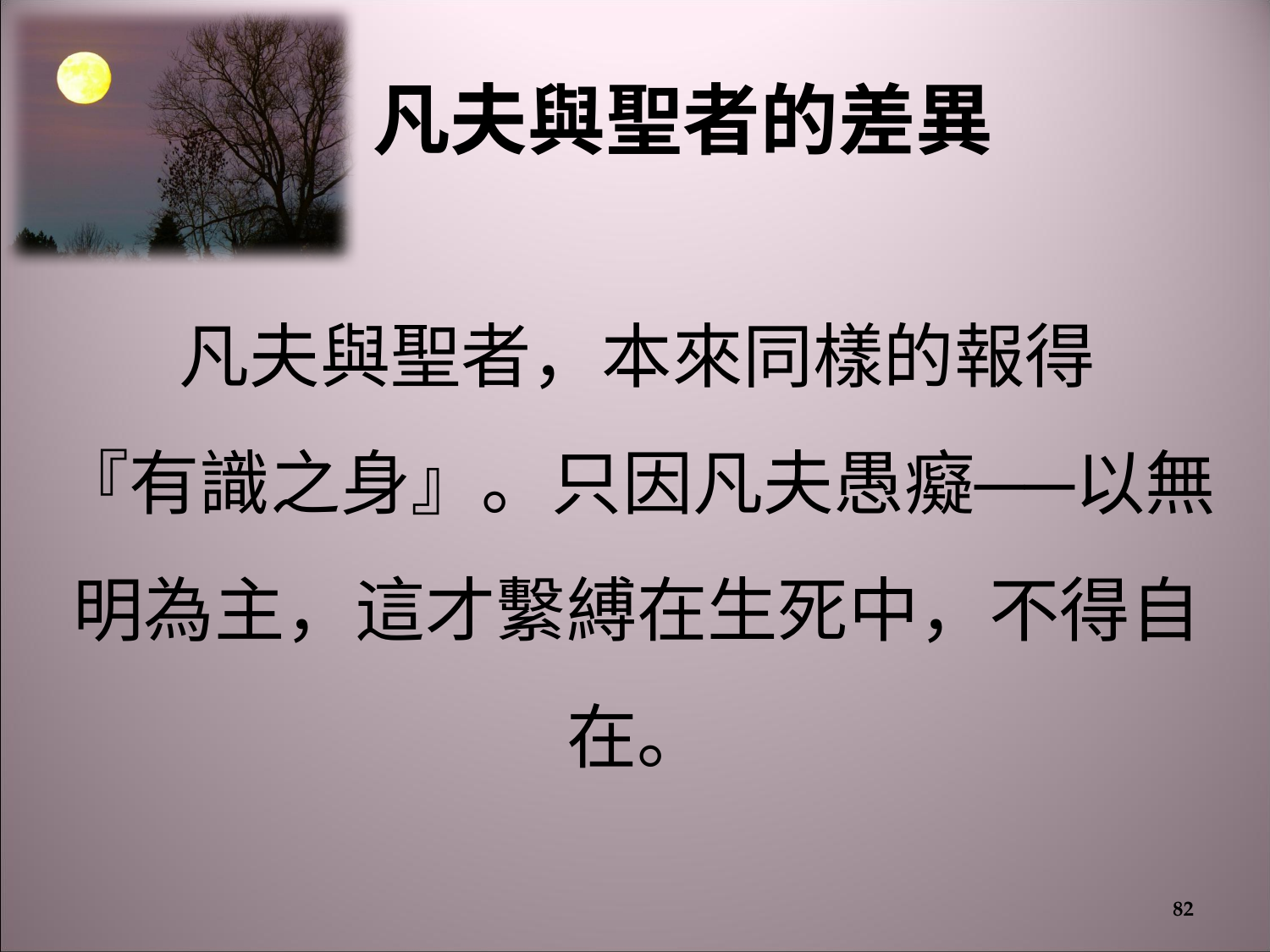

# 凡夫與聖者的差異
凡夫與聖者，本來同樣的報得
『有識之身』。只因凡夫愚癡──以無明為主，這才繫縛在生死中，不得自在。
82